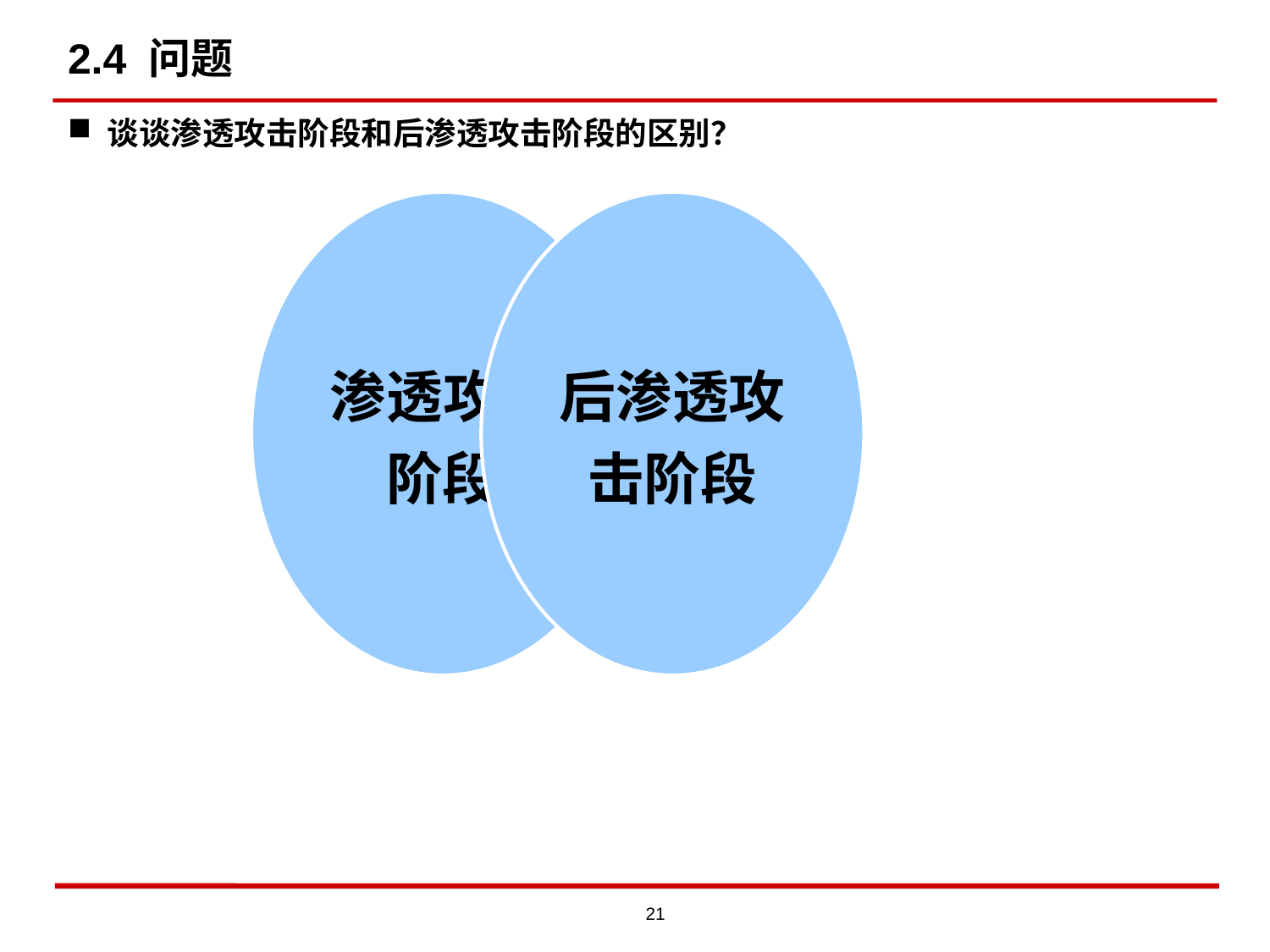

# 2.4 问题
谈谈渗透攻击阶段和后渗透攻击阶段的区别？
渗透攻击阶段
后渗透攻击阶段